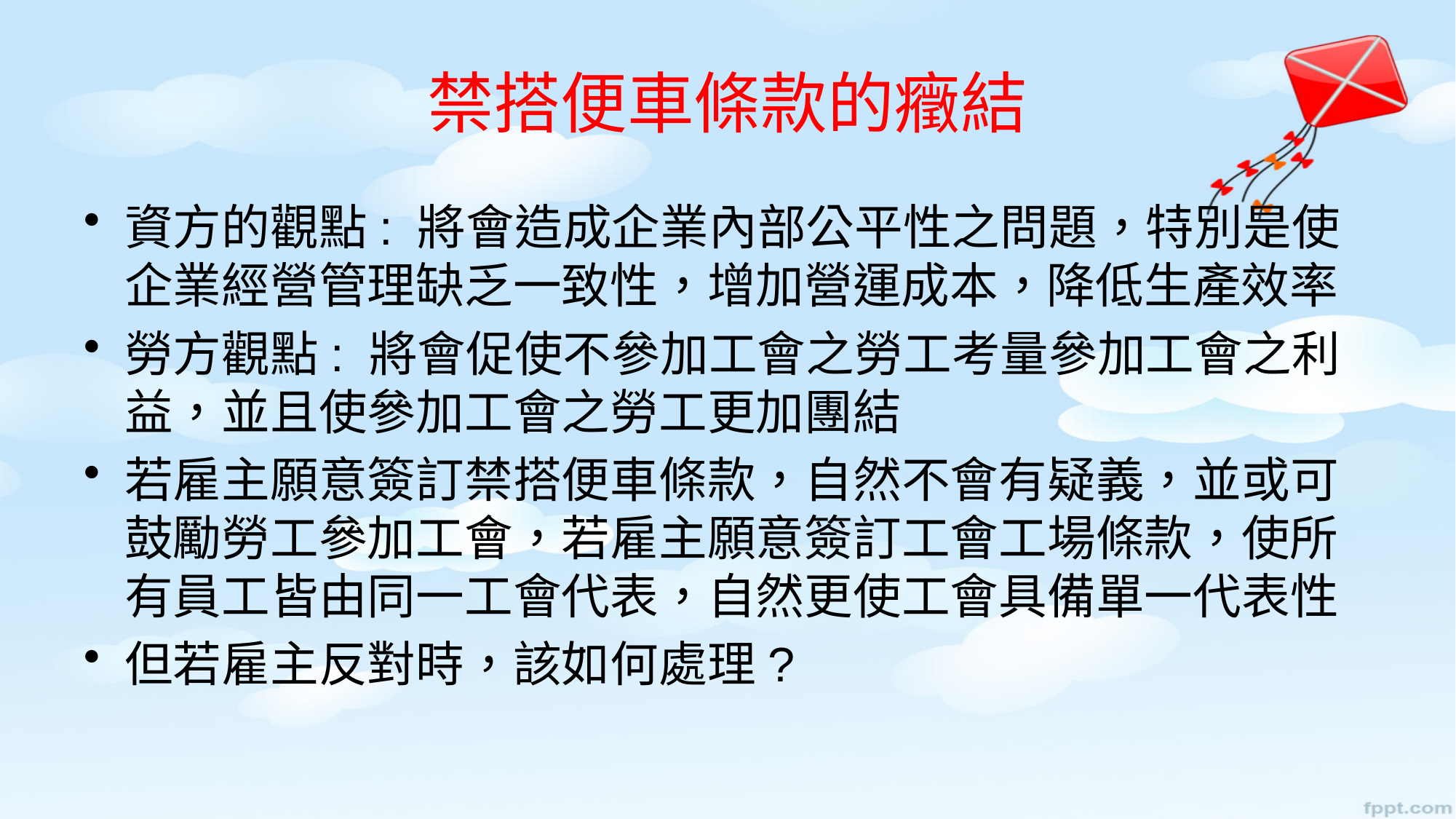

# 禁搭便車條款的癥結
資方的觀點: 將會造成企業內部公平性之問題，特別是使企業經營管理缺乏一致性，增加營運成本，降低生產效率
勞方觀點: 將會促使不參加工會之勞工考量參加工會之利益，並且使參加工會之勞工更加團結
若雇主願意簽訂禁搭便車條款，自然不會有疑義，並或可鼓勵勞工參加工會，若雇主願意簽訂工會工場條款，使所有員工皆由同一工會代表，自然更使工會具備單一代表性
但若雇主反對時，該如何處理?